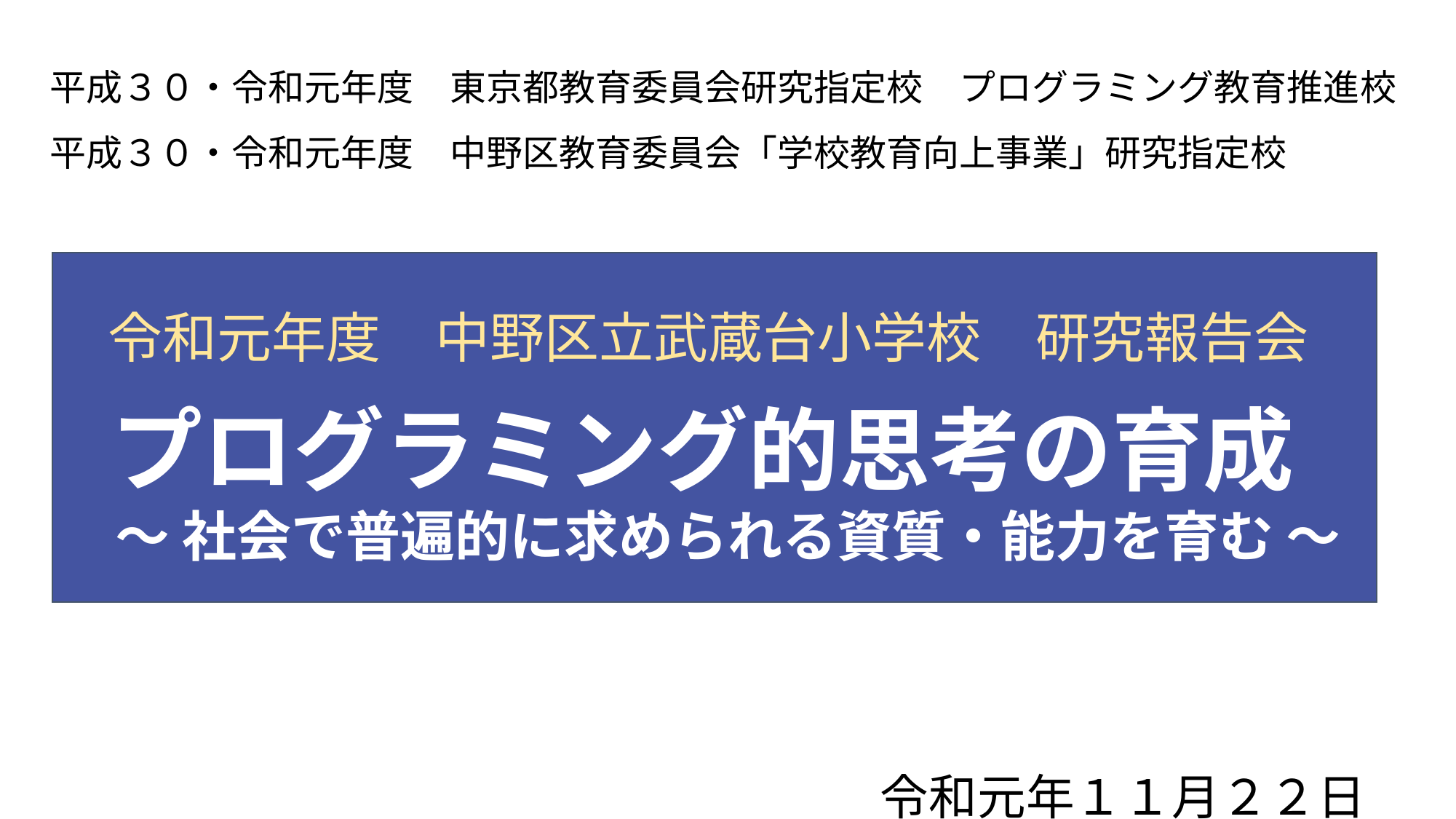

平成３０・令和元年度　東京都教育委員会研究指定校　プログラミング教育推進校
平成３０・令和元年度　中野区教育委員会「学校教育向上事業」研究指定校

令和元年度　中野区立武蔵台小学校　研究報告会
プログラミング的思考の育成
～ 社会で普遍的に求められる資質・能力を育む ～
　　　　　　　　　　　　　　　　　　　　令和元年１１月２２日